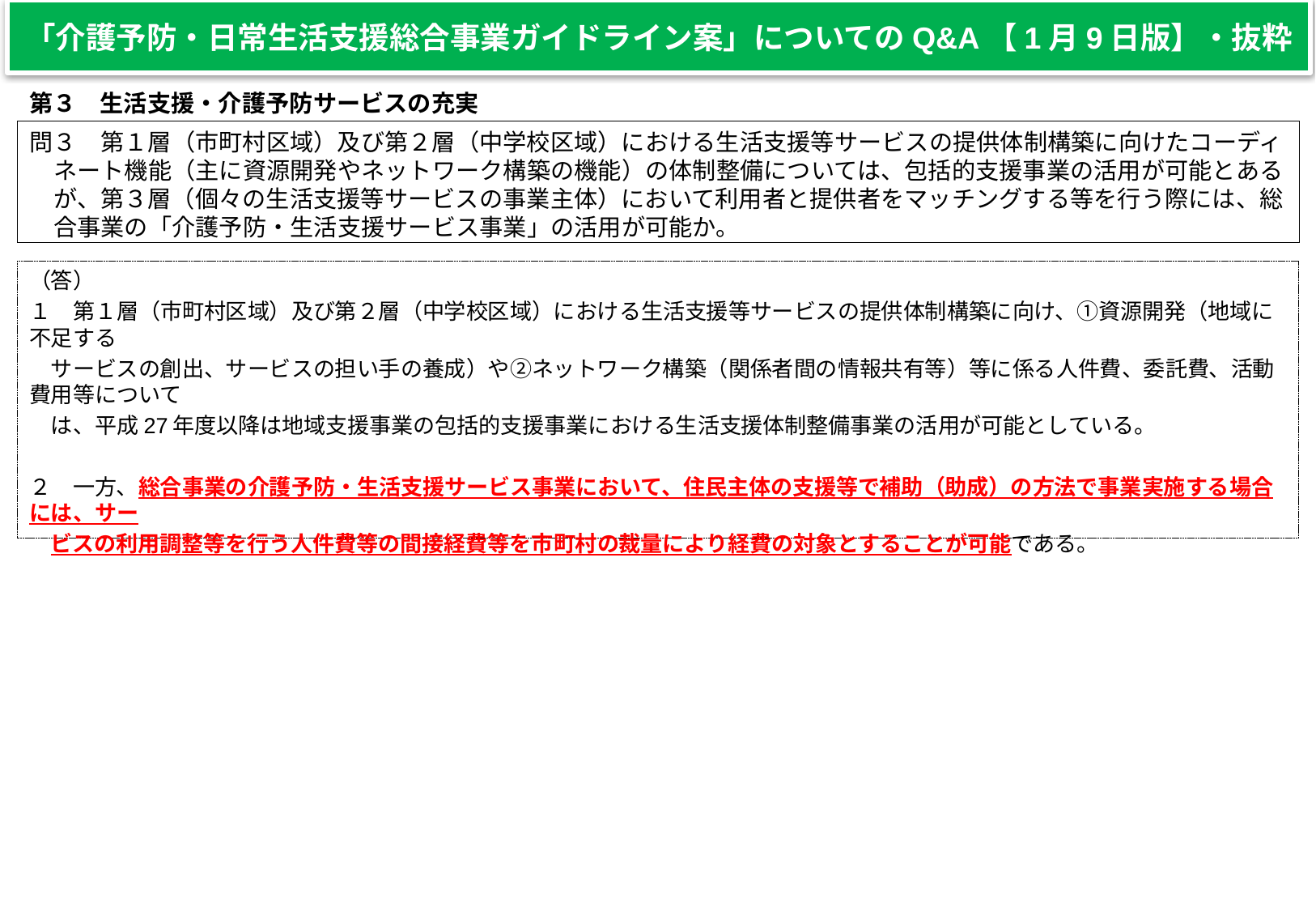

図●
「介護予防・日常生活支援総合事業ガイドライン案」についてのQ&A【1月9日版】・抜粋
第３　生活支援・介護予防サービスの充実
問３　第１層（市町村区域）及び第２層（中学校区域）における生活支援等サービスの提供体制構築に向けたコーディネート機能（主に資源開発やネットワーク構築の機能）の体制整備については、包括的支援事業の活用が可能とあるが、第３層（個々の生活支援等サービスの事業主体）において利用者と提供者をマッチングする等を行う際には、総合事業の「介護予防・生活支援サービス事業」の活用が可能か。
（答）
１　第１層（市町村区域）及び第２層（中学校区域）における生活支援等サービスの提供体制構築に向け、①資源開発（地域に不足する
　サービスの創出、サービスの担い手の養成）や②ネットワーク構築（関係者間の情報共有等）等に係る人件費、委託費、活動費用等について
　は、平成27年度以降は地域支援事業の包括的支援事業における生活支援体制整備事業の活用が可能としている。

２　一方、総合事業の介護予防・生活支援サービス事業において、住民主体の支援等で補助（助成）の方法で事業実施する場合には、サー
　ビスの利用調整等を行う人件費等の間接経費等を市町村の裁量により経費の対象とすることが可能である。